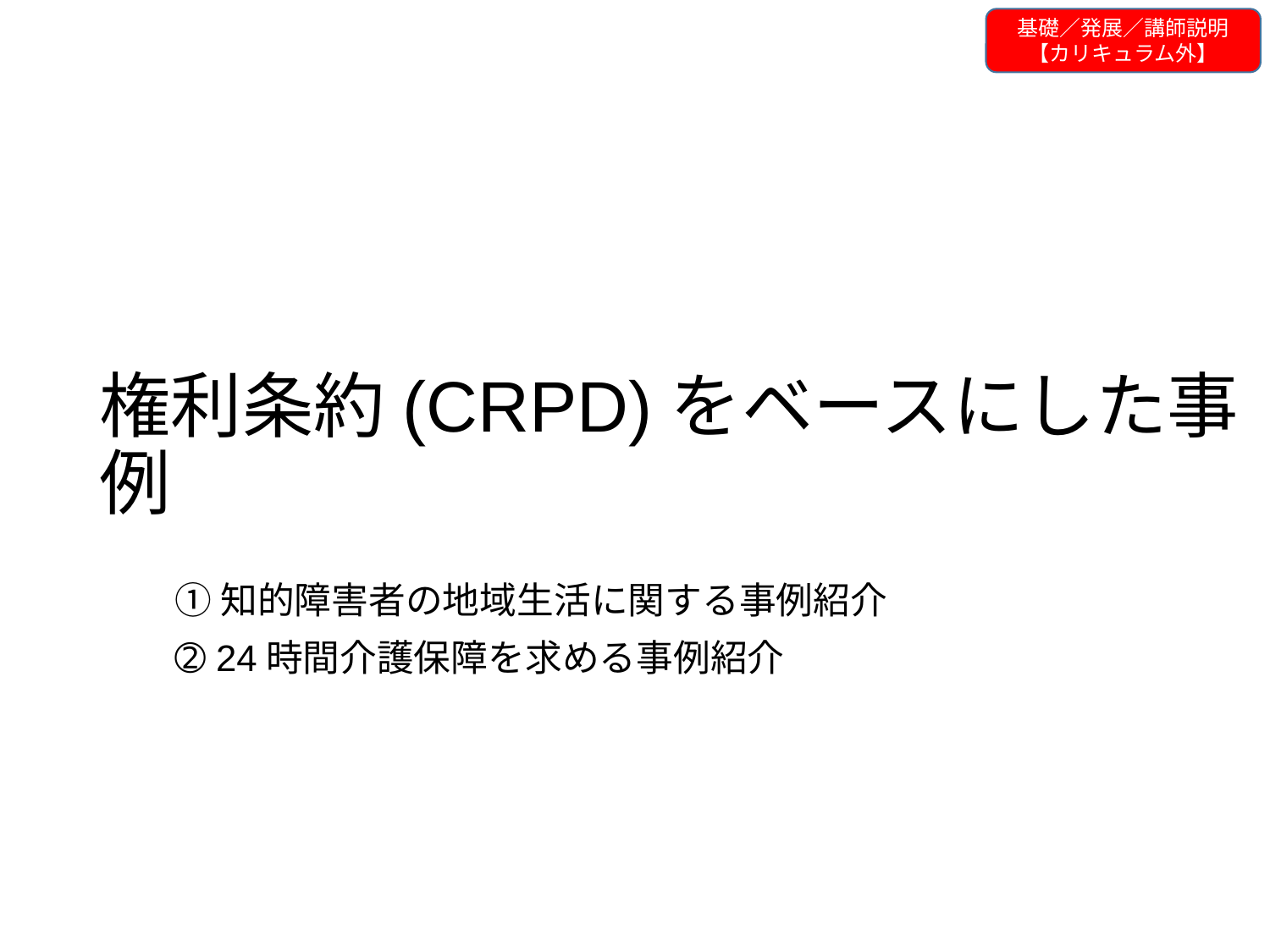

基礎／発展／講師説明
【カリキュラム外】
# 権利条約(CRPD)をベースにした事例
①知的障害者の地域生活に関する事例紹介
➁ 24時間介護保障を求める事例紹介